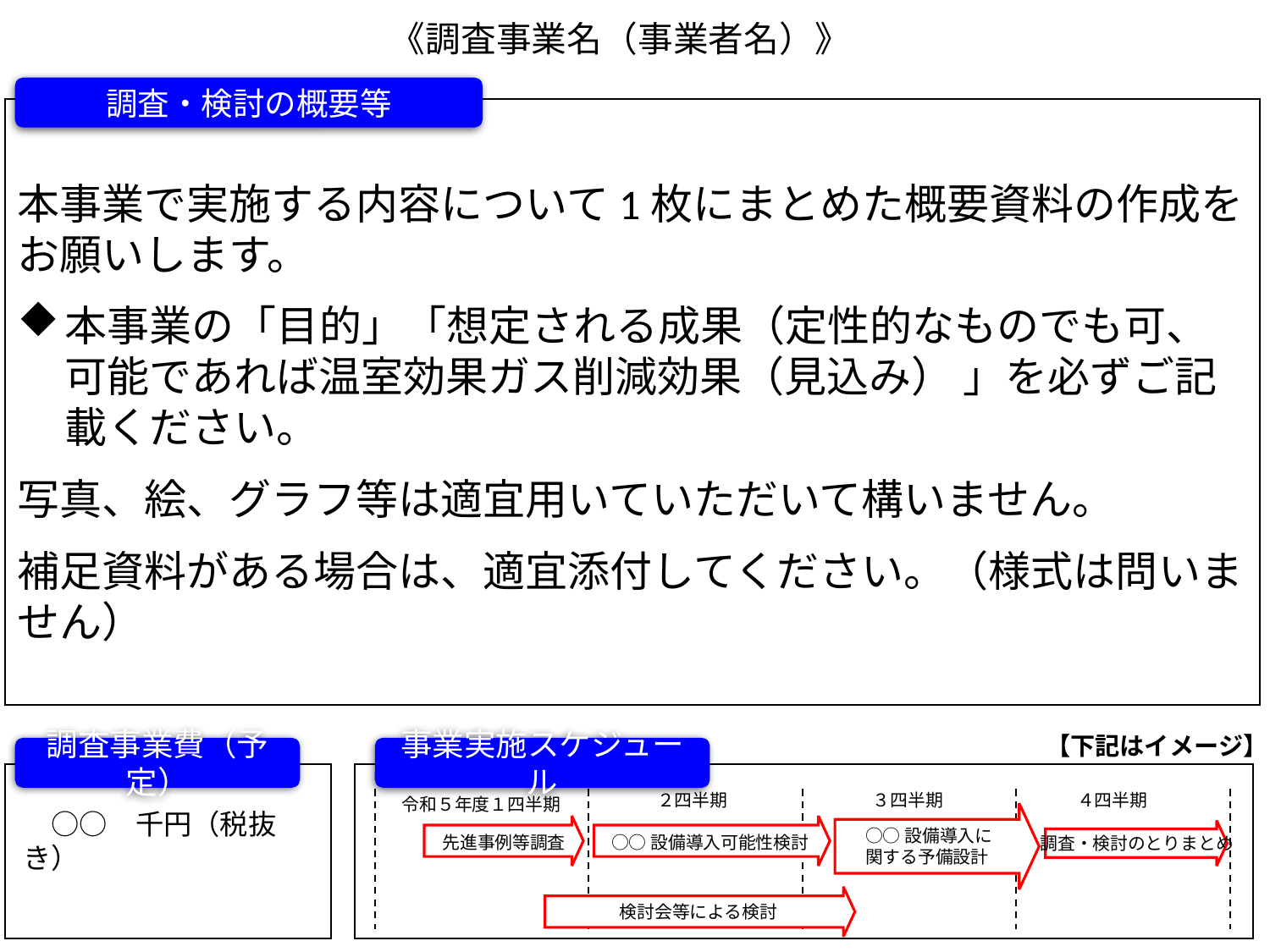

《調査事業名（事業者名）》
調査・検討の概要等

本事業で実施する内容について1枚にまとめた概要資料の作成をお願いします。
本事業の「目的」「想定される成果（定性的なものでも可、可能であれば温室効果ガス削減効果（見込み） 」を必ずご記載ください。
写真、絵、グラフ等は適宜用いていただいて構いません。
補足資料がある場合は、適宜添付してください。（様式は問いません）

【下記はイメージ】
調査事業費（予定）
事業実施スケジュール

２四半期
３四半期
４四半期
令和５年度１四半期
　○○　千円（税抜き）

○○設備導入に
関する予備設計

先進事例等調査
○○設備導入可能性検討
調査・検討のとりまとめ

検討会等による検討